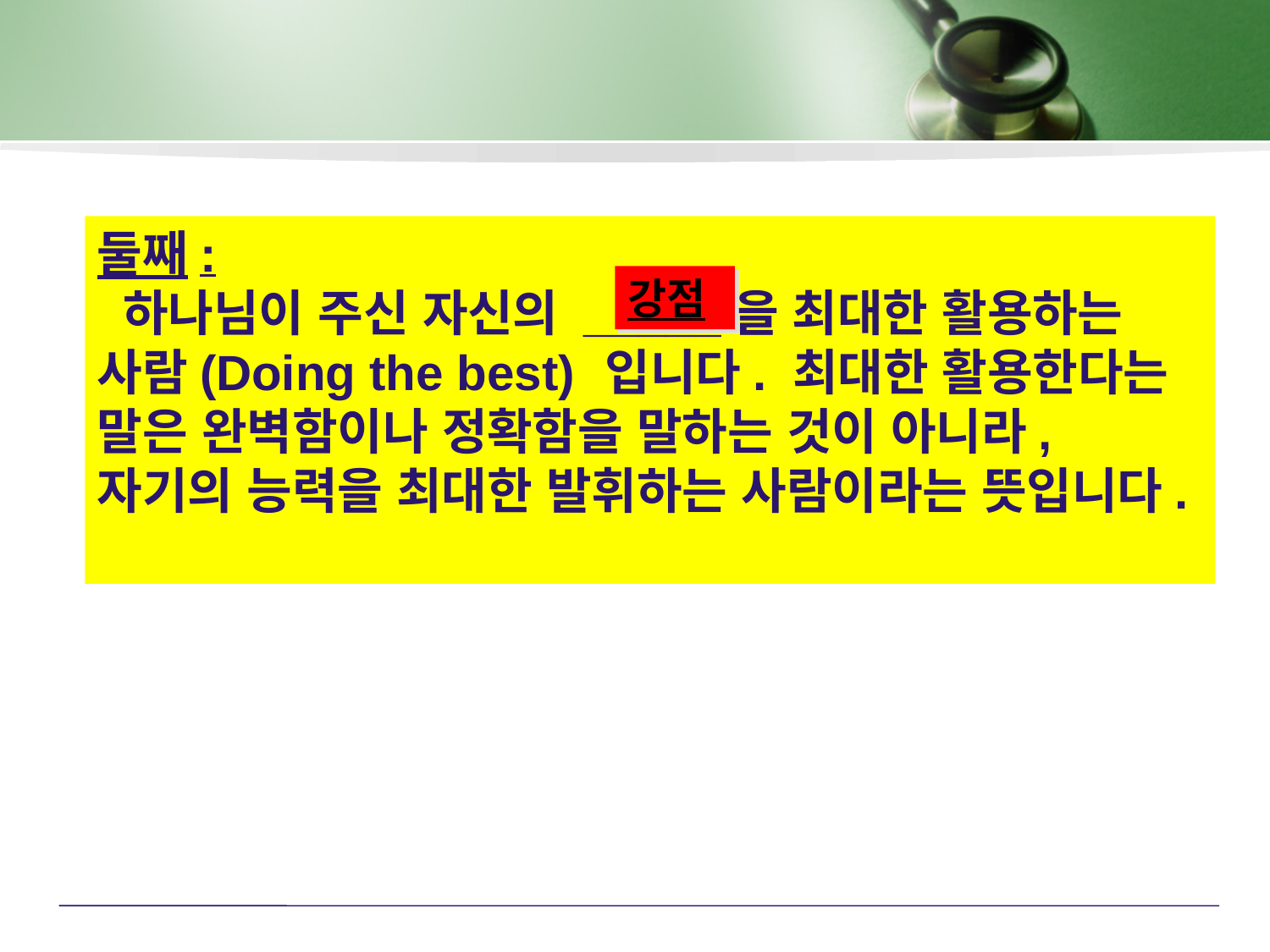

둘째:
 하나님이 주신 자신의 _____을 최대한 활용하는 사람(Doing the best)	입니다. 최대한 활용한다는 말은 완벽함이나 정확함을 말하는 것이 아니라, 자기의 능력을 최대한 발휘하는 사람이라는 뜻입니다.

강점